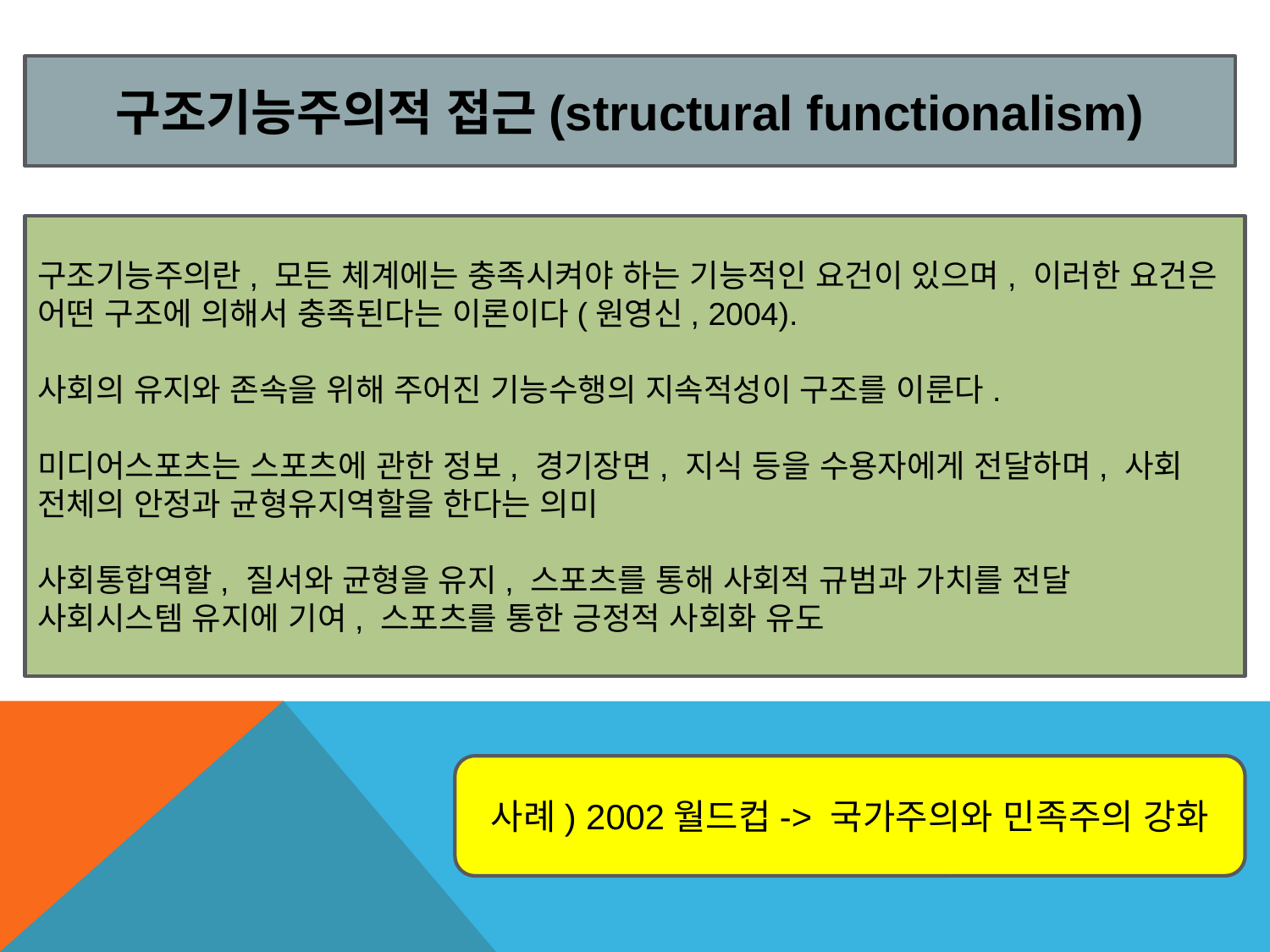

구조기능주의적 접근(structural functionalism)
구조기능주의란, 모든 체계에는 충족시켜야 하는 기능적인 요건이 있으며, 이러한 요건은 어떤 구조에 의해서 충족된다는 이론이다(원영신, 2004).

사회의 유지와 존속을 위해 주어진 기능수행의 지속적성이 구조를 이룬다.

미디어스포츠는 스포츠에 관한 정보, 경기장면, 지식 등을 수용자에게 전달하며, 사회 전체의 안정과 균형유지역할을 한다는 의미

사회통합역할, 질서와 균형을 유지, 스포츠를 통해 사회적 규범과 가치를 전달
사회시스템 유지에 기여, 스포츠를 통한 긍정적 사회화 유도
사례) 2002월드컵-> 국가주의와 민족주의 강화